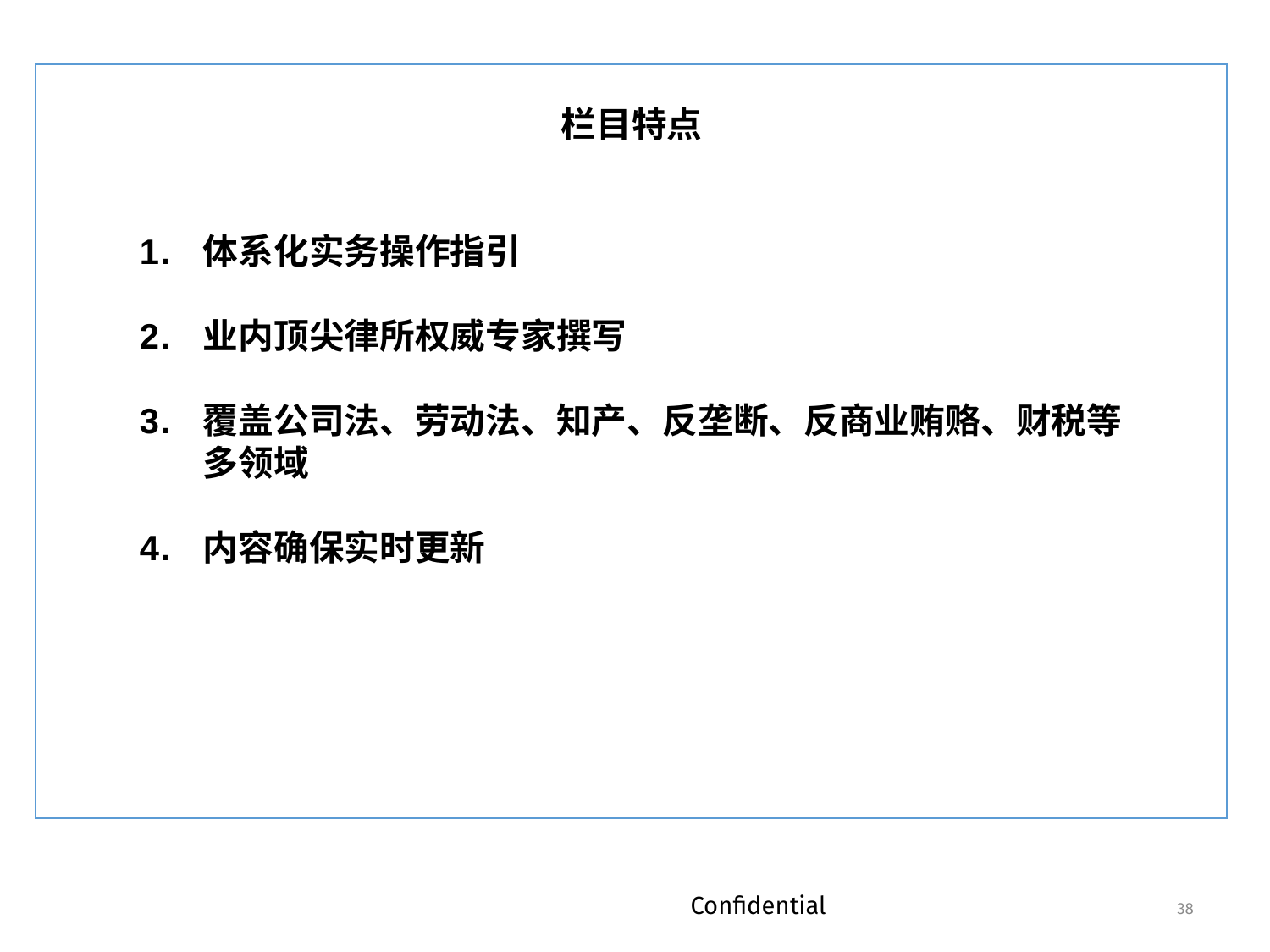

栏目特点

体系化实务操作指引

业内顶尖律所权威专家撰写

覆盖公司法、劳动法、知产、反垄断、反商业贿赂、财税等多领域

内容确保实时更新

38